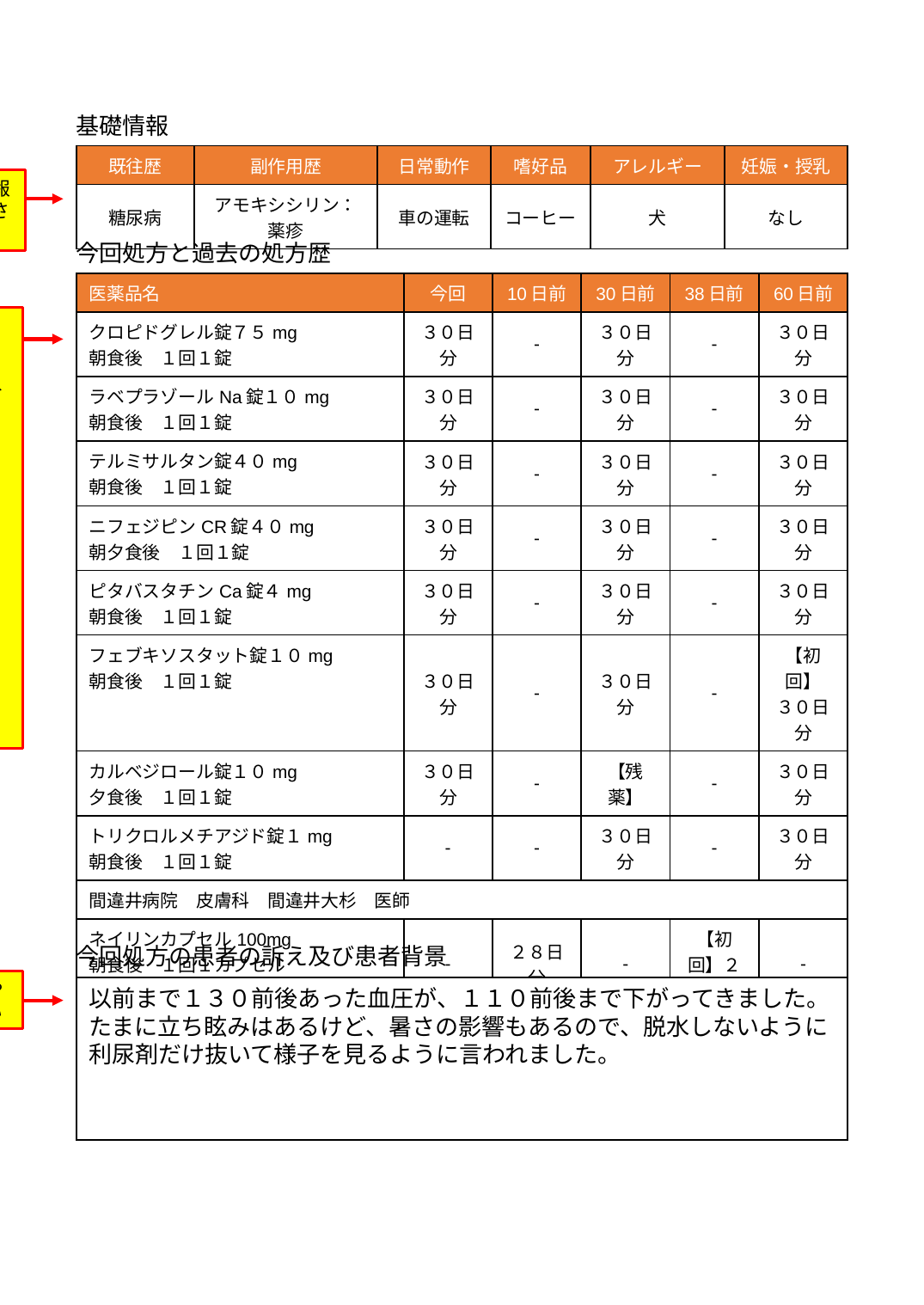

基礎情報
| 既往歴 | 副作用歴 | 日常動作 | 嗜好品 | アレルギー | 妊娠・授乳 |
| --- | --- | --- | --- | --- | --- |
| 糖尿病 | アモキシシリン：薬疹 | 車の運転 | コーヒー | 犬 | なし |
問題要素となる基礎情報があれば記載してください
今回処方と過去の処方歴
| 医薬品名 | 今回 | 10日前 | 30日前 | 38日前 | 60日前 |
| --- | --- | --- | --- | --- | --- |
| クロピドグレル錠７５mg 朝食後　１回１錠 | ３０日分 | - | ３０日分 | - | ３０日分 |
| ラベプラゾールNa錠１０mg 朝食後　１回１錠 | ３０日分 | - | ３０日分 | - | ３０日分 |
| テルミサルタン錠４０mg 朝食後　１回１錠 | ３０日分 | - | ３０日分 | - | ３０日分 |
| ニフェジピンCR錠４０mg 朝夕食後　１回１錠 | ３０日分 | - | ３０日分 | - | ３０日分 |
| ピタバスタチンCa錠４mg 朝食後　１回１錠 | ３０日分 | - | ３０日分 | - | ３０日分 |
| フェブキソスタット錠１０mg 朝食後　１回１錠 | ３０日分 | - | ３０日分 | - | 【初回】 ３０日分 |
| カルベジロール錠１０mg 夕食後　１回１錠 | ３０日分 | - | 【残薬】 | - | ３０日分 |
| トリクロルメチアジド錠１mg 朝食後　１回１錠 | - | - | ３０日分 | - | ３０日分 |
| 間違井病院　皮膚科　間違井大杉　医師 |  |  |  |  |  |
| ネイリンカプセル100mg 朝食後　１回１カプセル | - | ２８日分 | - | 【初回】２８日分 | - |
| ルリコナゾールクリーム１％ １日１回　足に塗布 | - | ２０g | - | ２０g |  |
模擬処方箋の薬を転記して、処方の流れを構築してください。
※薬は１０個まででお願いします

【初回】：初めて服用する
【変更】：同効薬から変更
【増量】：同成分から増量
【減量】：同成分から減量
【残薬】：残薬がある

など処方の流れを見やすくできれば記載してください。
今回処方の患者の訴え及び患者背景
問題要素となる患者の訴えや背景情報を記載してください
以前まで１３０前後あった血圧が、１１０前後まで下がってきました。
たまに立ち眩みはあるけど、暑さの影響もあるので、脱水しないように利尿剤だけ抜いて様子を見るように言われました。